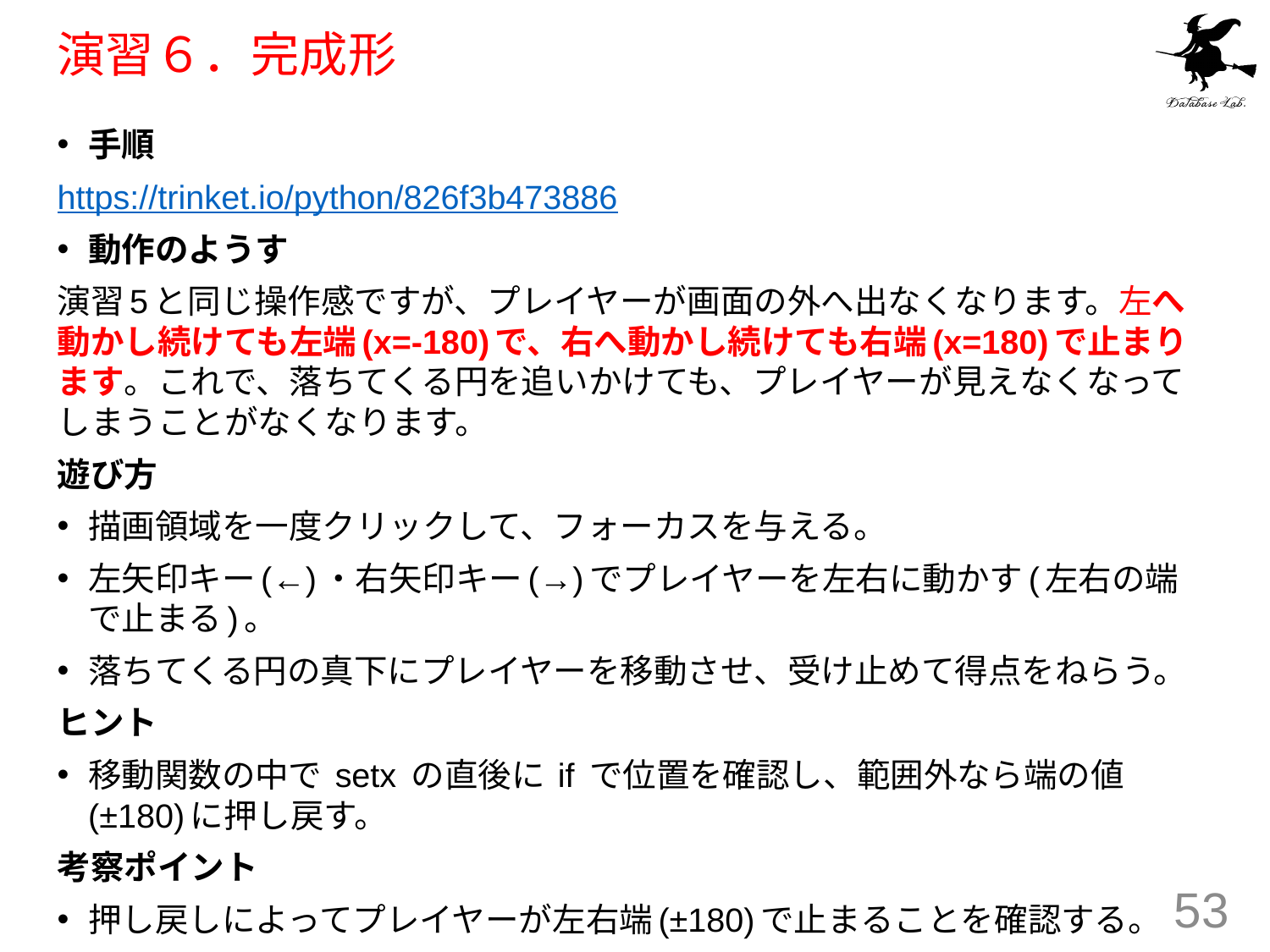

# 演習６．完成形
手順
https://trinket.io/python/826f3b473886
動作のようす
演習5と同じ操作感ですが、プレイヤーが画面の外へ出なくなります。左へ動かし続けても左端(x=-180)で、右へ動かし続けても右端(x=180)で止まります。これで、落ちてくる円を追いかけても、プレイヤーが見えなくなってしまうことがなくなります。
遊び方
描画領域を一度クリックして、フォーカスを与える。
左矢印キー(←)・右矢印キー(→)でプレイヤーを左右に動かす(左右の端で止まる)。
落ちてくる円の真下にプレイヤーを移動させ、受け止めて得点をねらう。
ヒント
移動関数の中で setx の直後に if で位置を確認し、範囲外なら端の値(±180)に押し戻す。
考察ポイント
押し戻しによってプレイヤーが左右端(±180)で止まることを確認する。

53